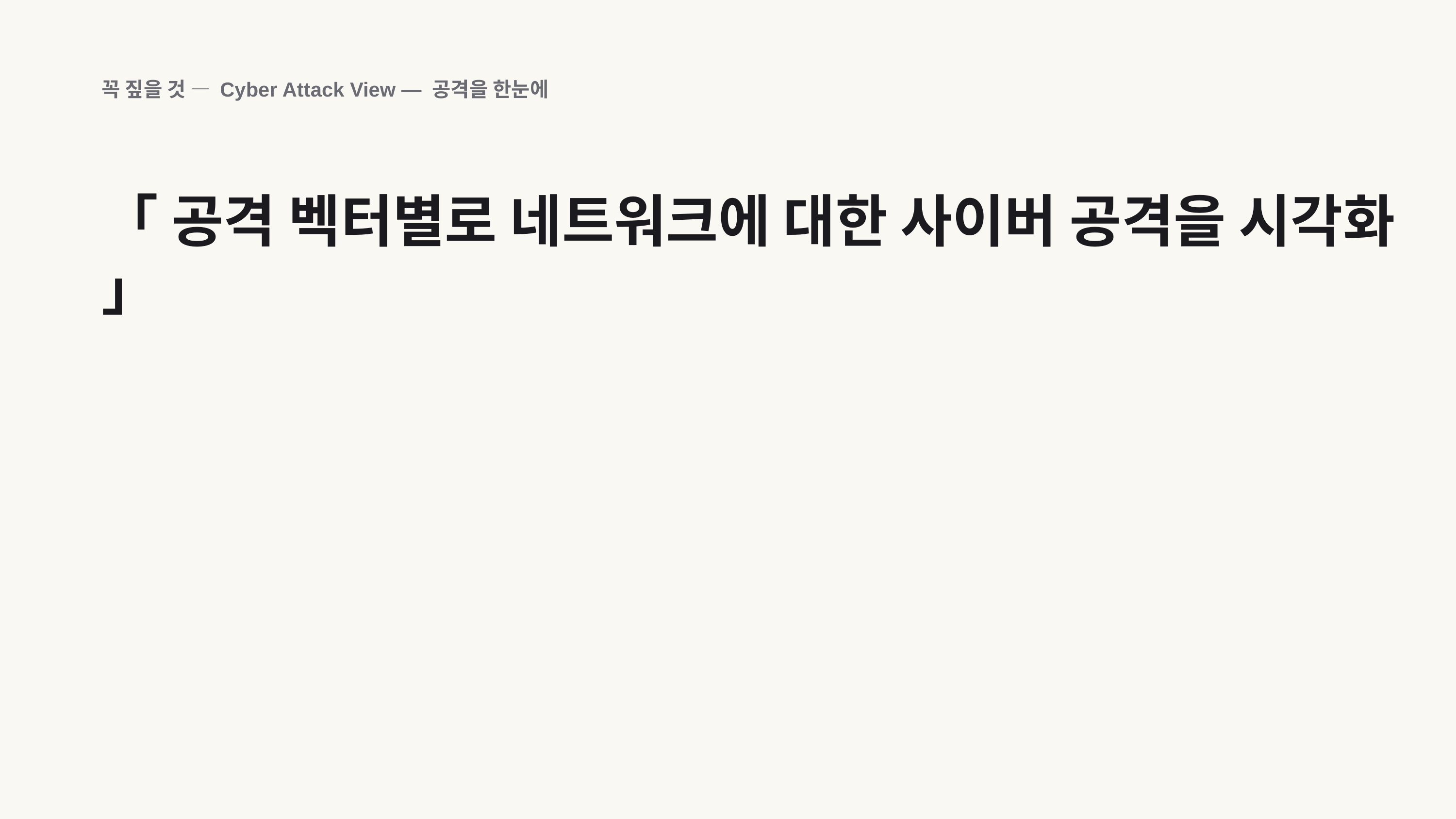

꼭 짚을 것 — Cyber Attack View — 공격을 한눈에
「 공격 벡터별로 네트워크에 대한 사이버 공격을 시각화 」